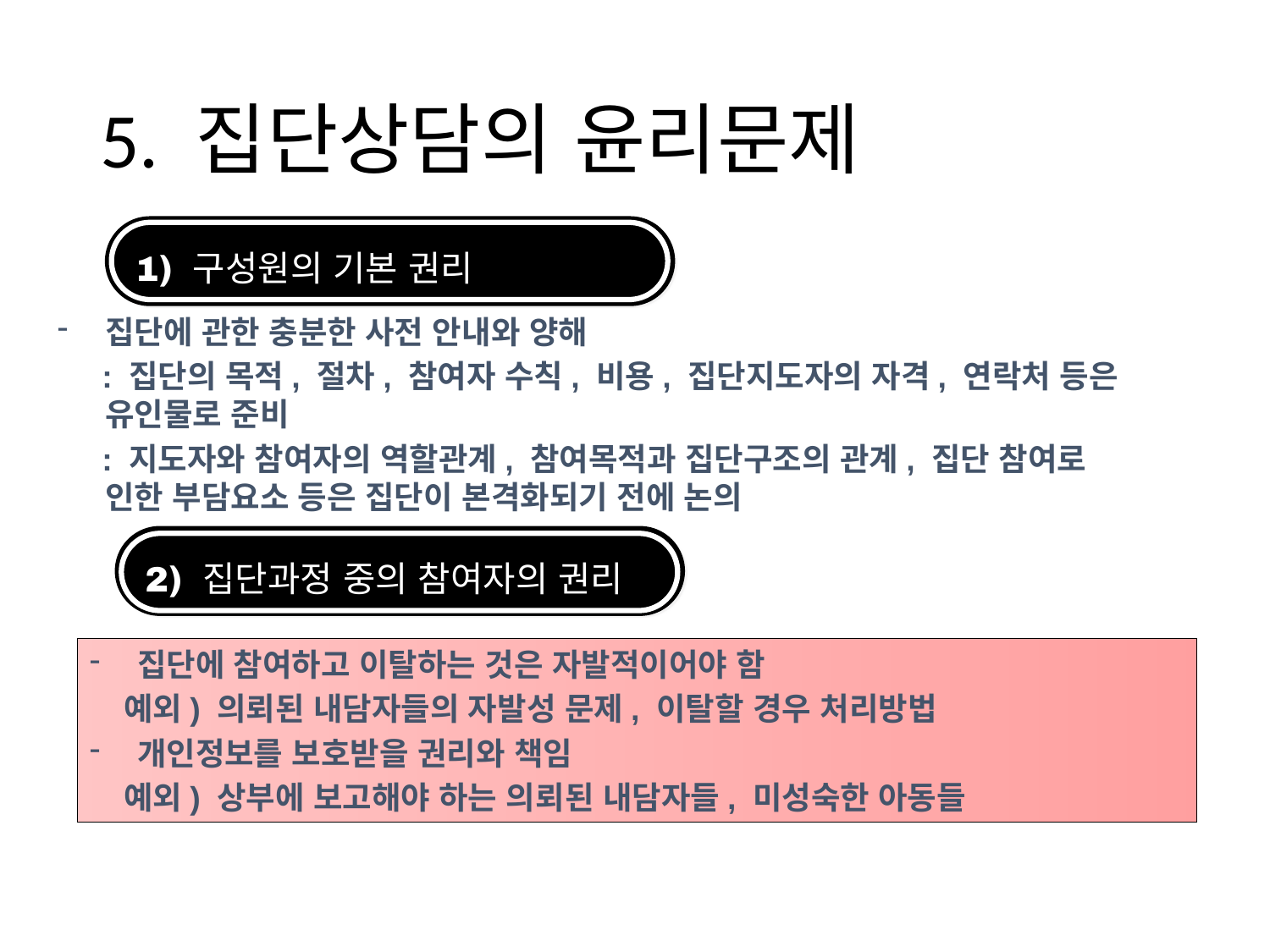

5. 집단상담의 윤리문제

1) 구성원의 기본 권리

집단에 관한 충분한 사전 안내와 양해
     : 집단의 목적, 절차, 참여자 수칙, 비용, 집단지도자의 자격, 연락처 등은 유인물로 준비
     : 지도자와 참여자의 역할관계, 참여목적과 집단구조의 관계, 집단 참여로 인한 부담요소 등은 집단이 본격화되기 전에 논의

2) 집단과정 중의 참여자의 권리
집단에 참여하고 이탈하는 것은 자발적이어야 함
   예외) 의뢰된 내담자들의 자발성 문제, 이탈할 경우 처리방법
개인정보를 보호받을 권리와 책임
   예외) 상부에 보고해야 하는 의뢰된 내담자들, 미성숙한 아동들